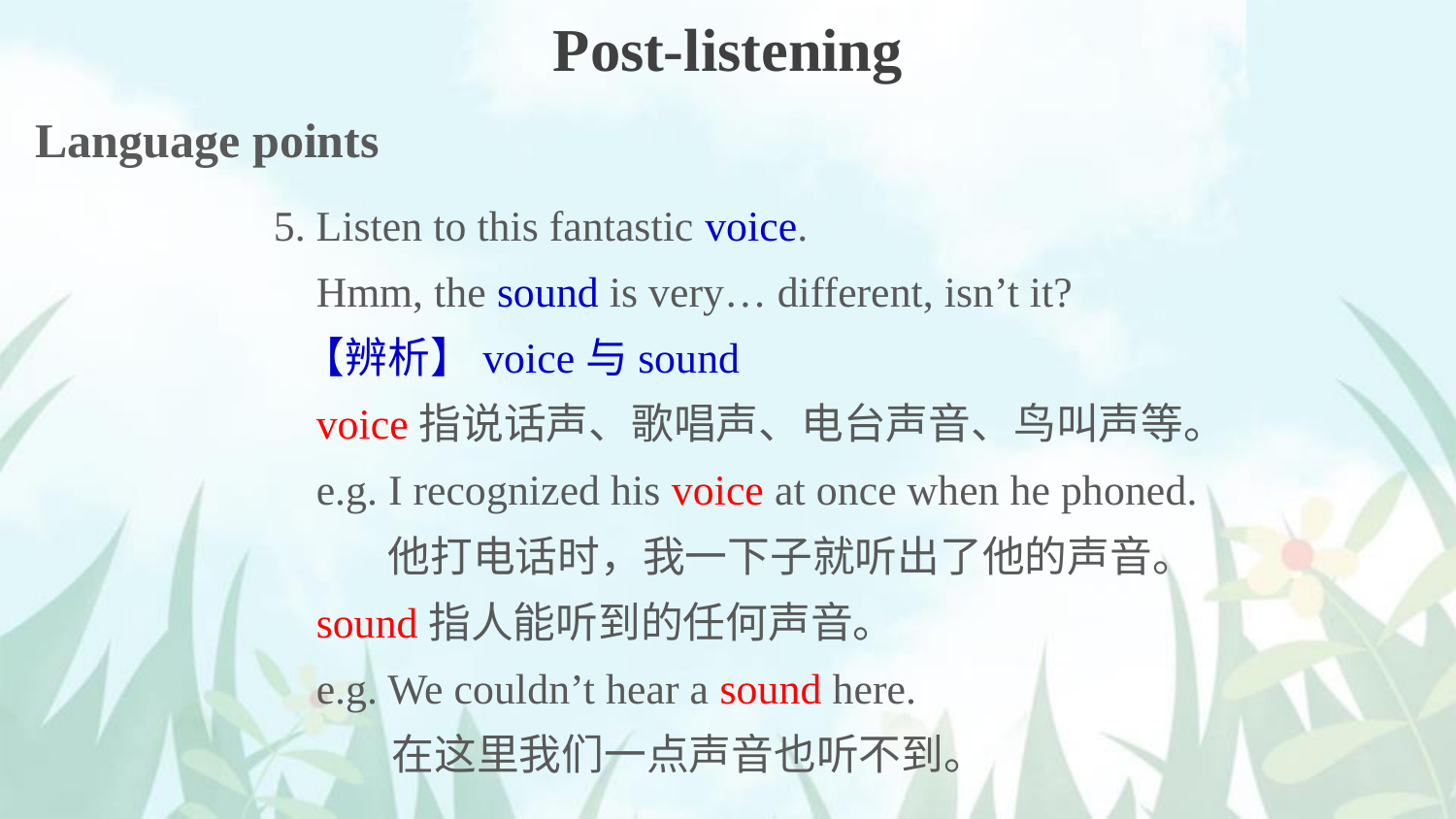

Post-listening
Language points
5. Listen to this fantastic voice.
    Hmm, the sound is very… different, isn’t it?
  【辨析】voice与sound
    voice指说话声、歌唱声、电台声音、鸟叫声等。
    e.g. I recognized his voice at once when he phoned.
     他打电话时，我一下子就听出了他的声音。
sound指人能听到的任何声音。
e.g. We couldn’t hear a sound here.
在这里我们一点声音也听不到。